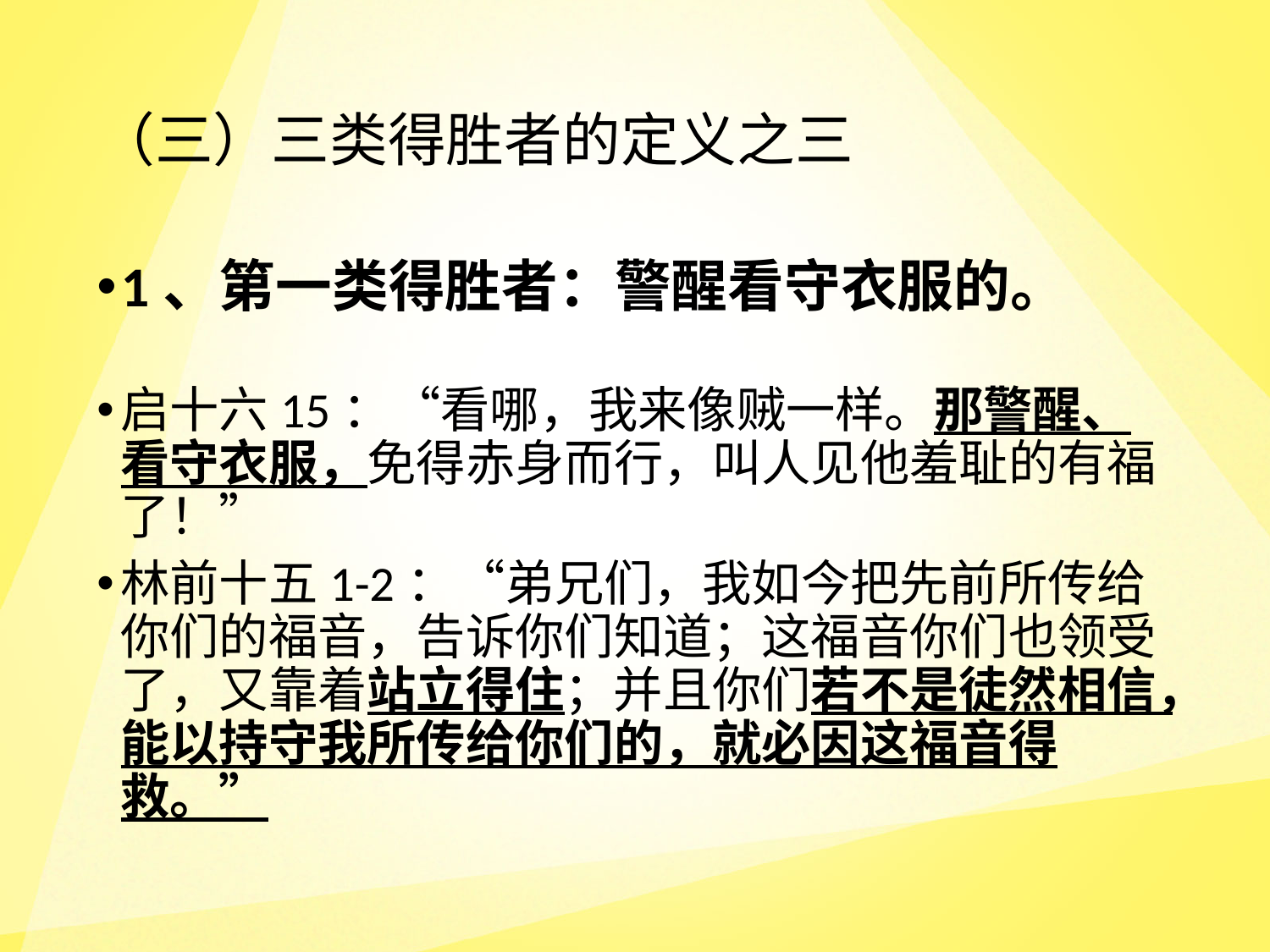

# （三）三类得胜者的定义之三
1、第一类得胜者：警醒看守衣服的。

启十六15：“看哪，我来像贼一样。那警醒、看守衣服，免得赤身而行，叫人见他羞耻的有福了！”
林前十五1-2：“弟兄们，我如今把先前所传给你们的福音，告诉你们知道；这福音你们也领受了，又靠着站立得住；并且你们若不是徒然相信，能以持守我所传给你们的，就必因这福音得救。”